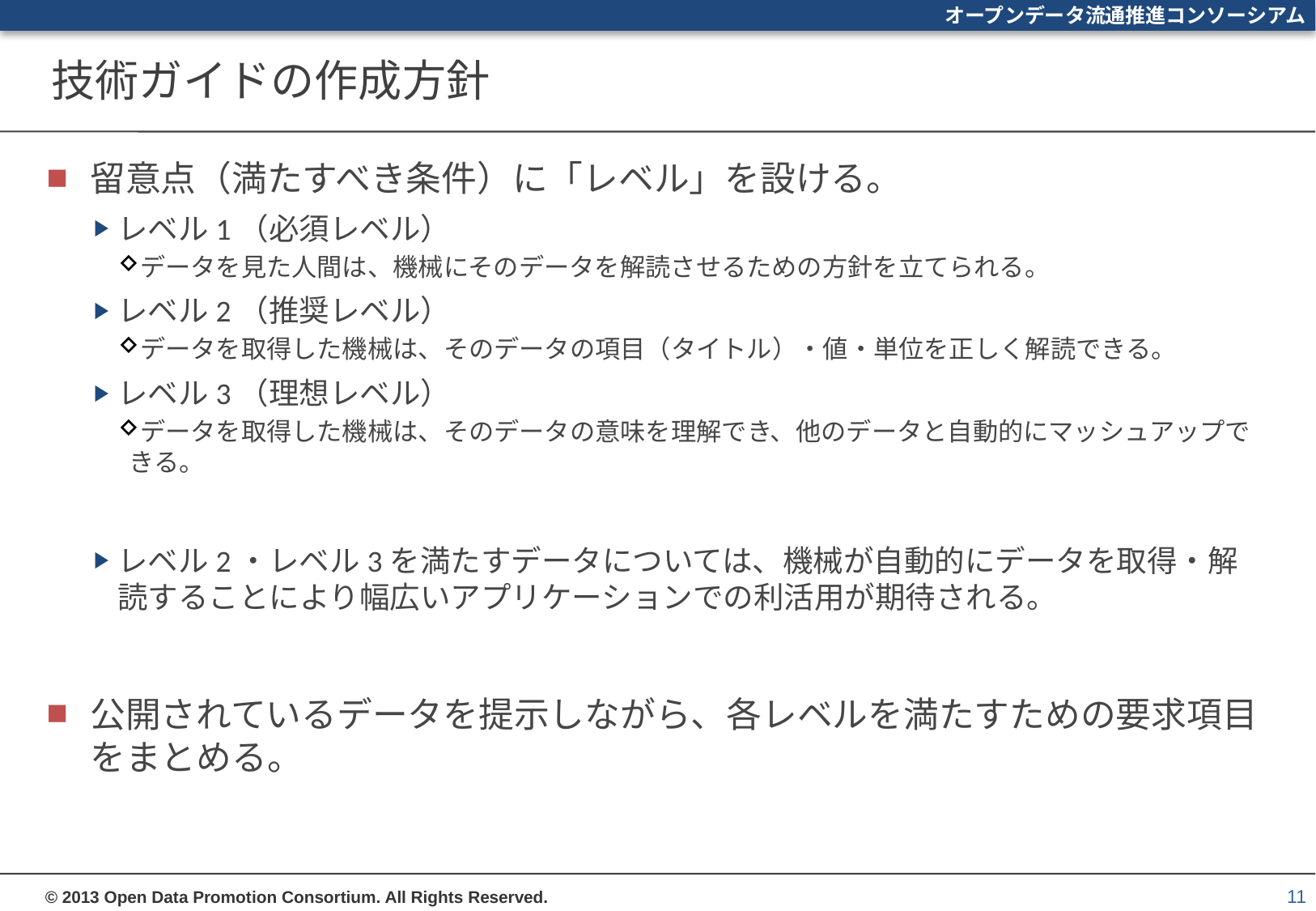

# 技術ガイドの作成方針
留意点（満たすべき条件）に「レベル」を設ける。
レベル1（必須レベル）
データを見た人間は、機械にそのデータを解読させるための方針を立てられる。
レベル2（推奨レベル）
データを取得した機械は、そのデータの項目（タイトル）・値・単位を正しく解読できる。
レベル3（理想レベル）
データを取得した機械は、そのデータの意味を理解でき、他のデータと自動的にマッシュアップできる。

レベル2・レベル3を満たすデータについては、機械が自動的にデータを取得・解読することにより幅広いアプリケーションでの利活用が期待される。

公開されているデータを提示しながら、各レベルを満たすための要求項目をまとめる。
11